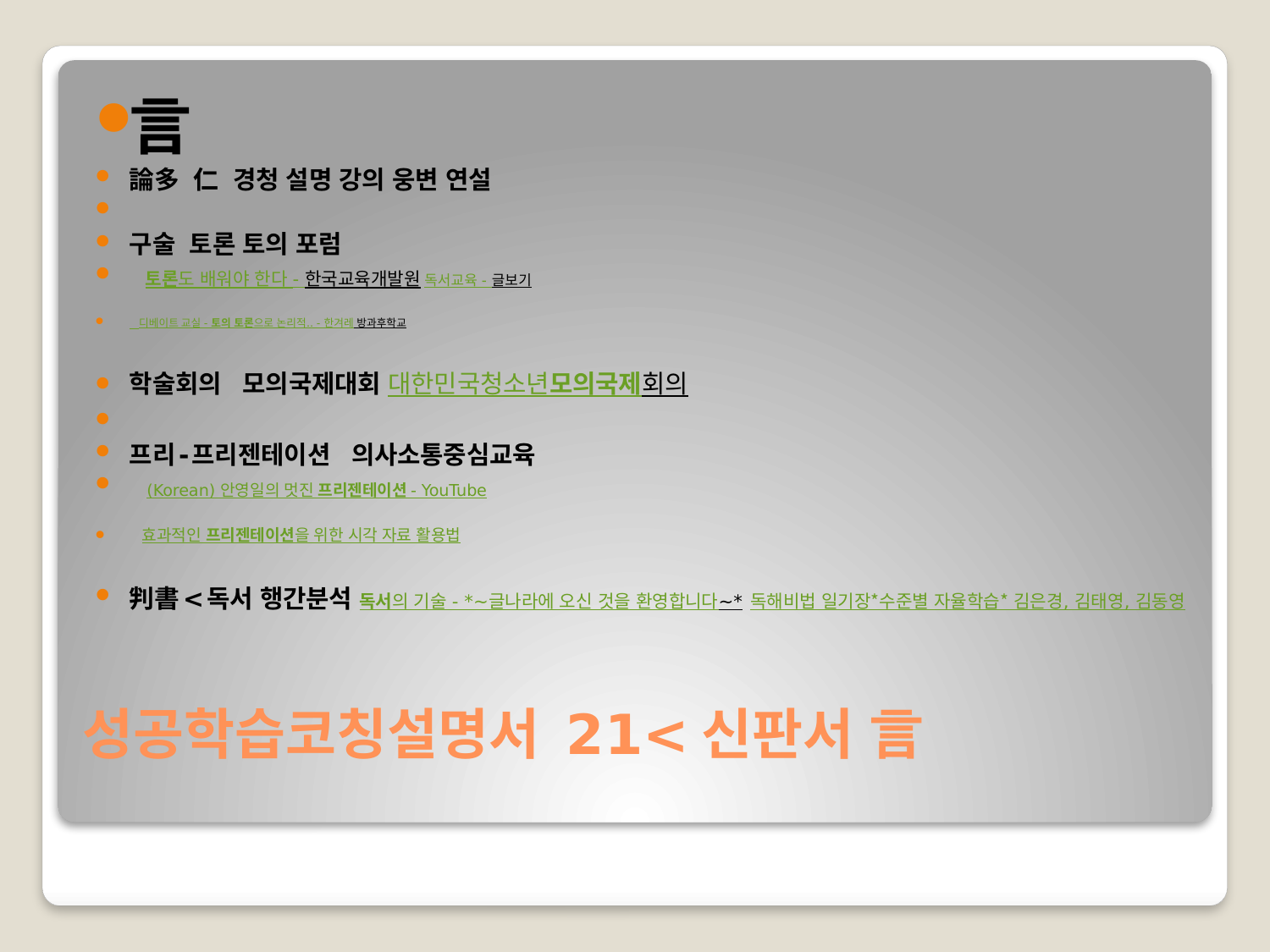

言
論多  仁  경청 설명 강의 웅변 연설

구술  토론 토의 포럼
   토론도 배워야 한다 - 한국교육개발원 독서교육 - 글보기

   디베이트 교실 - 토의 토론으로 논리적.. - 한겨레 방과후학교

학술회의   모의국제대회 대한민국청소년모의국제회의

프리-프리젠테이션   의사소통중심교육
  (Korean) 안영일의 멋진 프리젠테이션 - YouTube

   효과적인 프리젠테이션을 위한 시각 자료 활용법

判書<독서 행간분석 독서의 기술 - *~글나라에 오신 것을 환영합니다~* 독해비법 일기장*수준별 자율학습* 김은경, 김태영, 김동영

# 성공학습코칭설명서 21<신판서 言